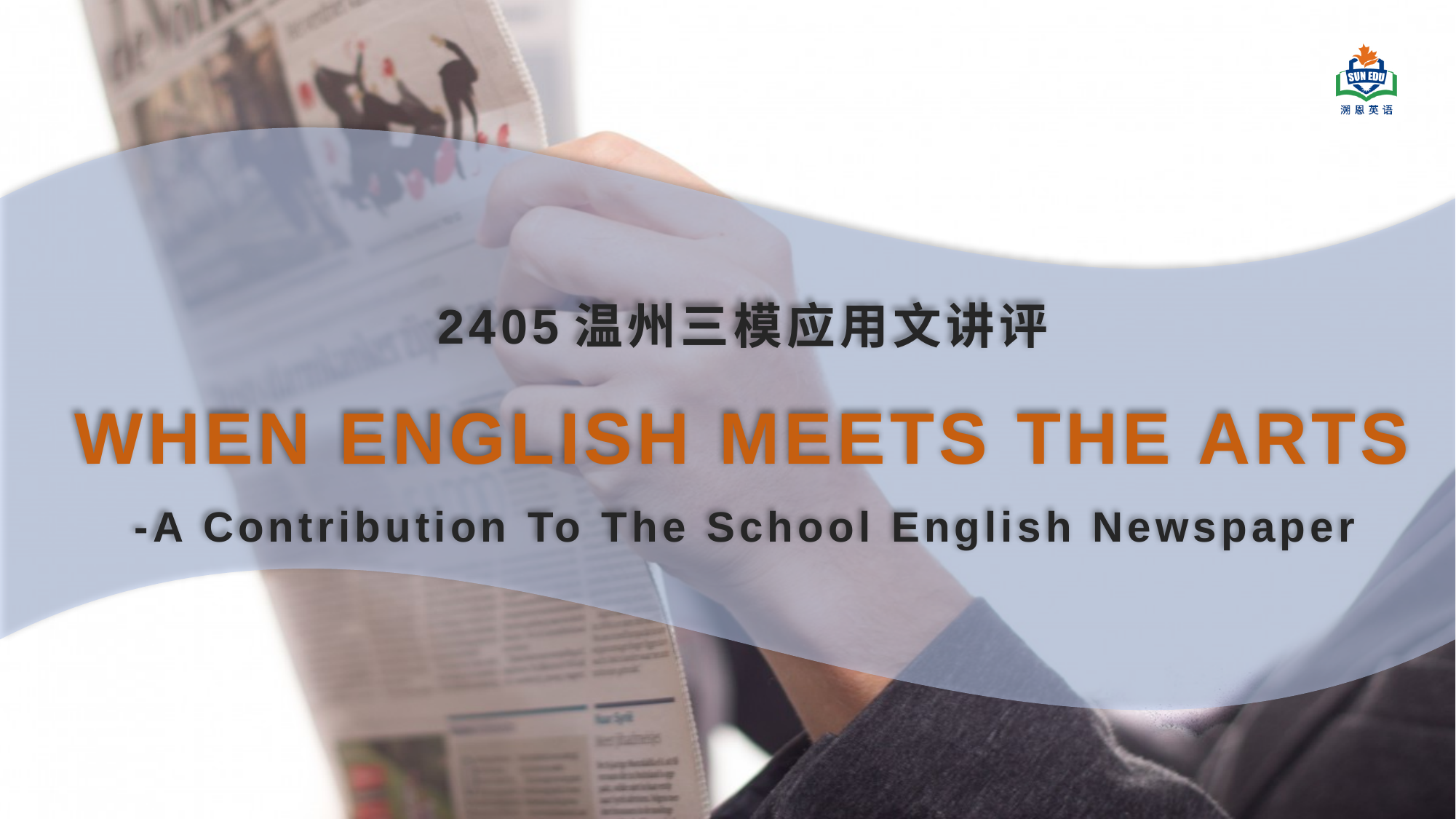

2405温州三模应用文讲评
WHEN ENGLISH MEETS THE ARTS
-A Contribution To The School English Newspaper